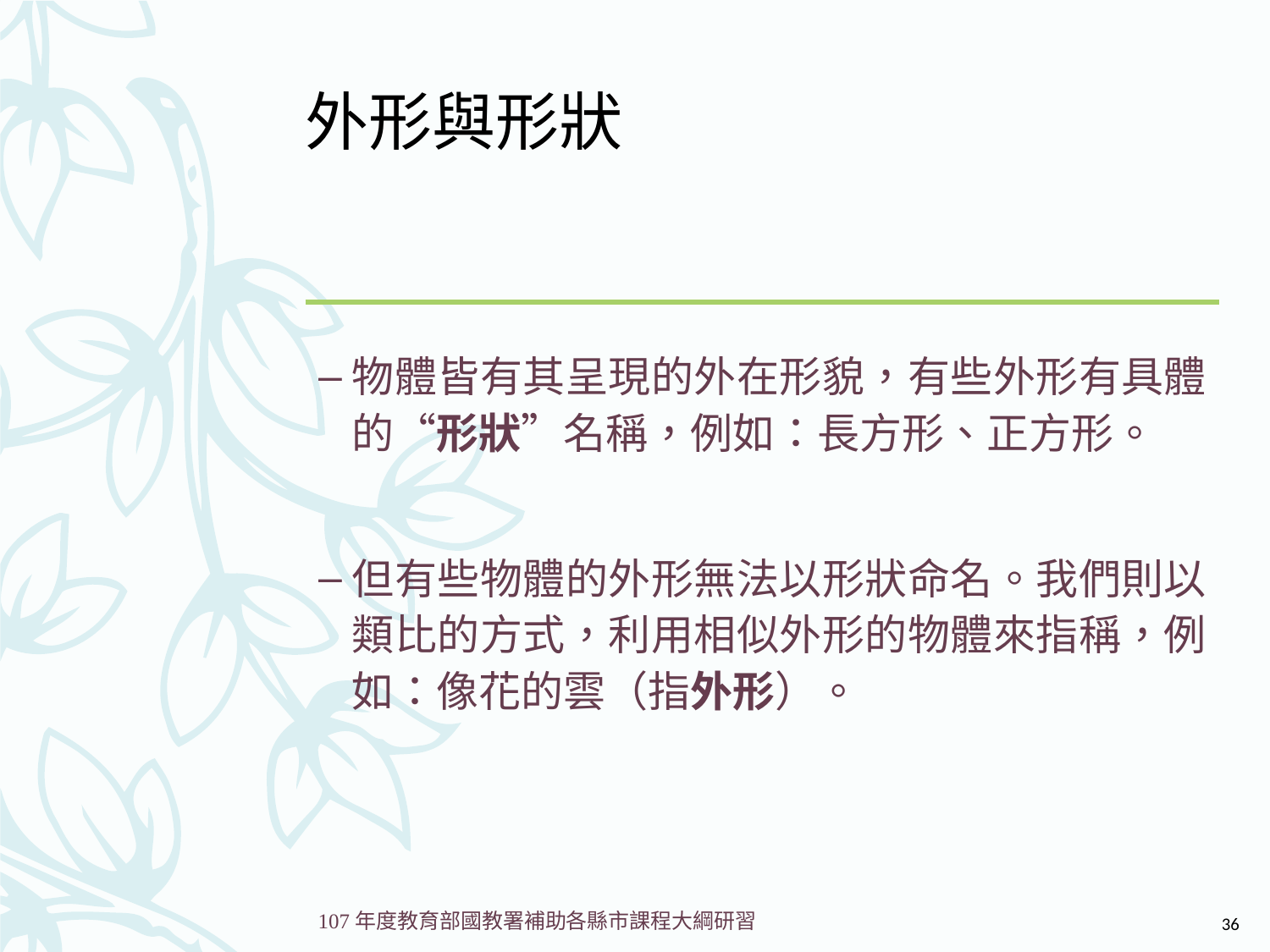

# 外形與形狀
物體皆有其呈現的外在形貌，有些外形有具體的“形狀”名稱，例如：長方形、正方形。

但有些物體的外形無法以形狀命名。我們則以類比的方式，利用相似外形的物體來指稱，例如：像花的雲（指外形）。
36
107年度教育部國教署補助各縣市課程大綱研習